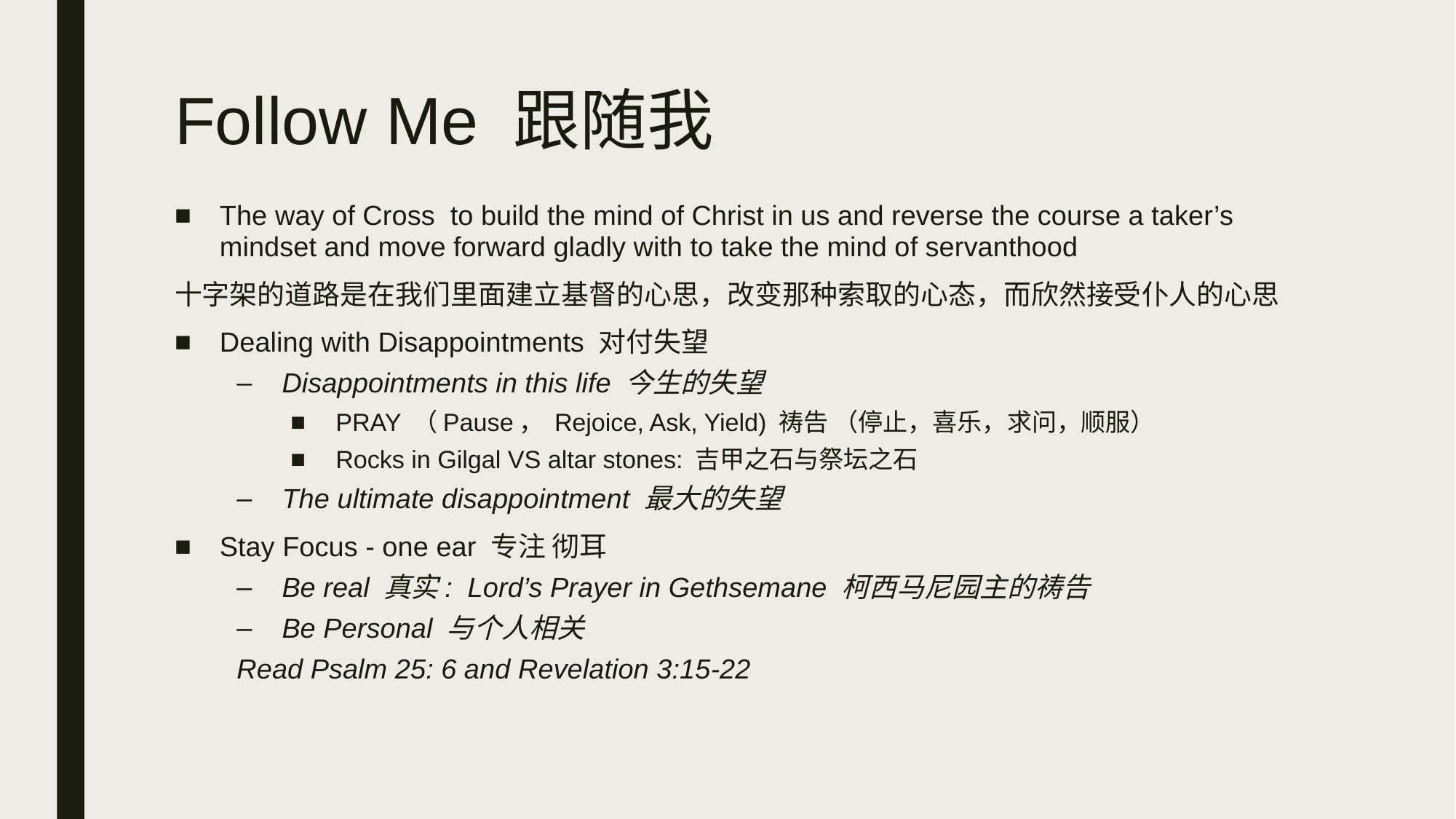

# Follow Me 跟随我
The way of Cross  to build the mind of Christ in us and reverse the course a taker’s mindset and move forward gladly with to take the mind of servanthood
十字架的道路是在我们里面建立基督的心思，改变那种索取的心态，而欣然接受仆人的心思
Dealing with Disappointments 对付失望
Disappointments in this life 今生的失望
PRAY （Pause， Rejoice, Ask, Yield) 祷告 （停止，喜乐，求问，顺服）
Rocks in Gilgal VS altar stones: 吉甲之石与祭坛之石
The ultimate disappointment 最大的失望
Stay Focus - one ear 专注 彻耳
Be real 真实:  Lord’s Prayer in Gethsemane 柯西马尼园主的祷告
Be Personal 与个人相关
Read Psalm 25: 6 and Revelation 3:15-22